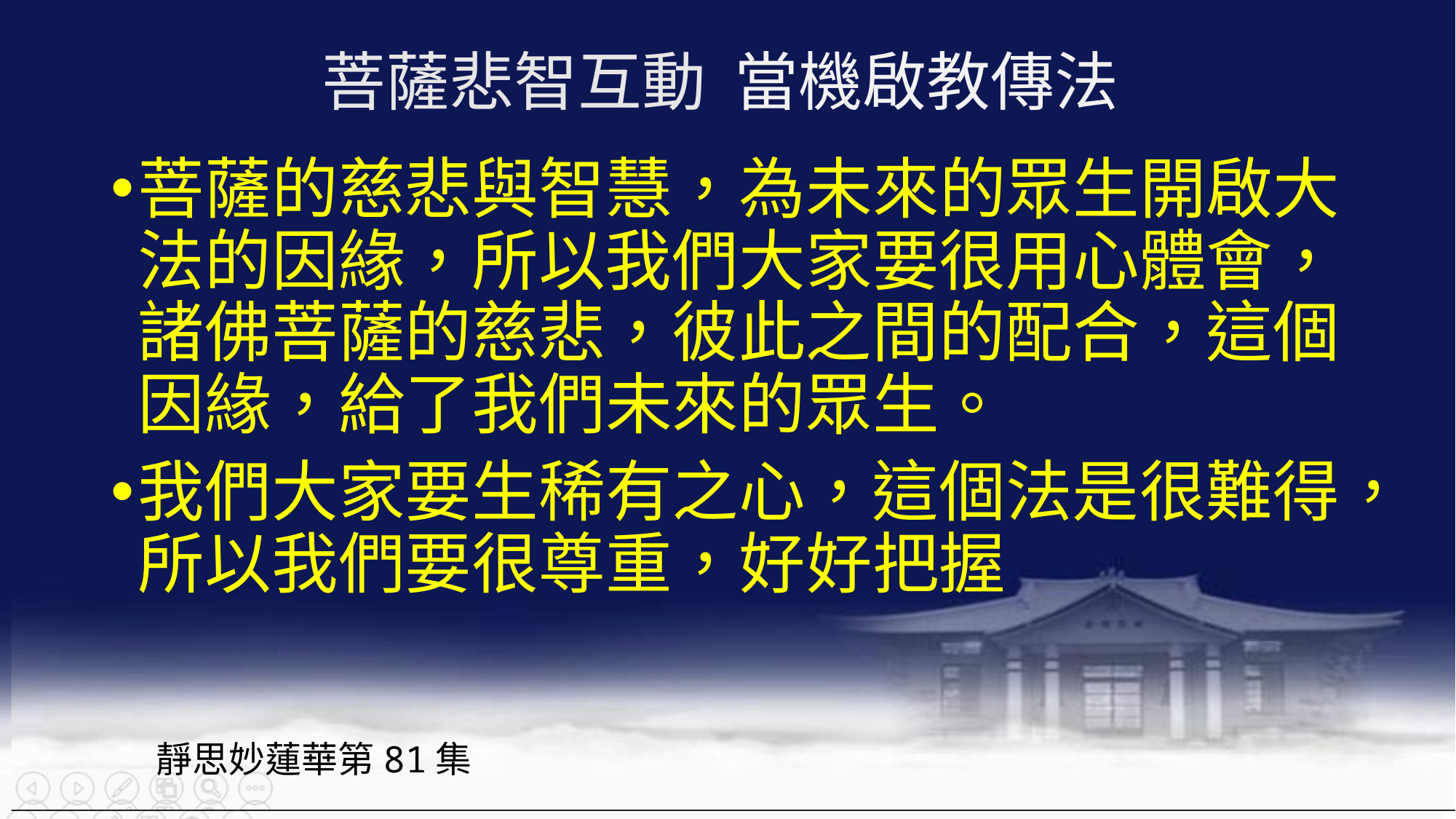

# 菩薩悲智互動  當機啟教傳法
菩薩的慈悲與智慧，為未來的眾生開啟大法的因緣，所以我們大家要很用心體會，諸佛菩薩的慈悲，彼此之間的配合，這個因緣，給了我們未來的眾生。
我們大家要生稀有之心，這個法是很難得，所以我們要很尊重，好好把握

靜思妙蓮華第81集